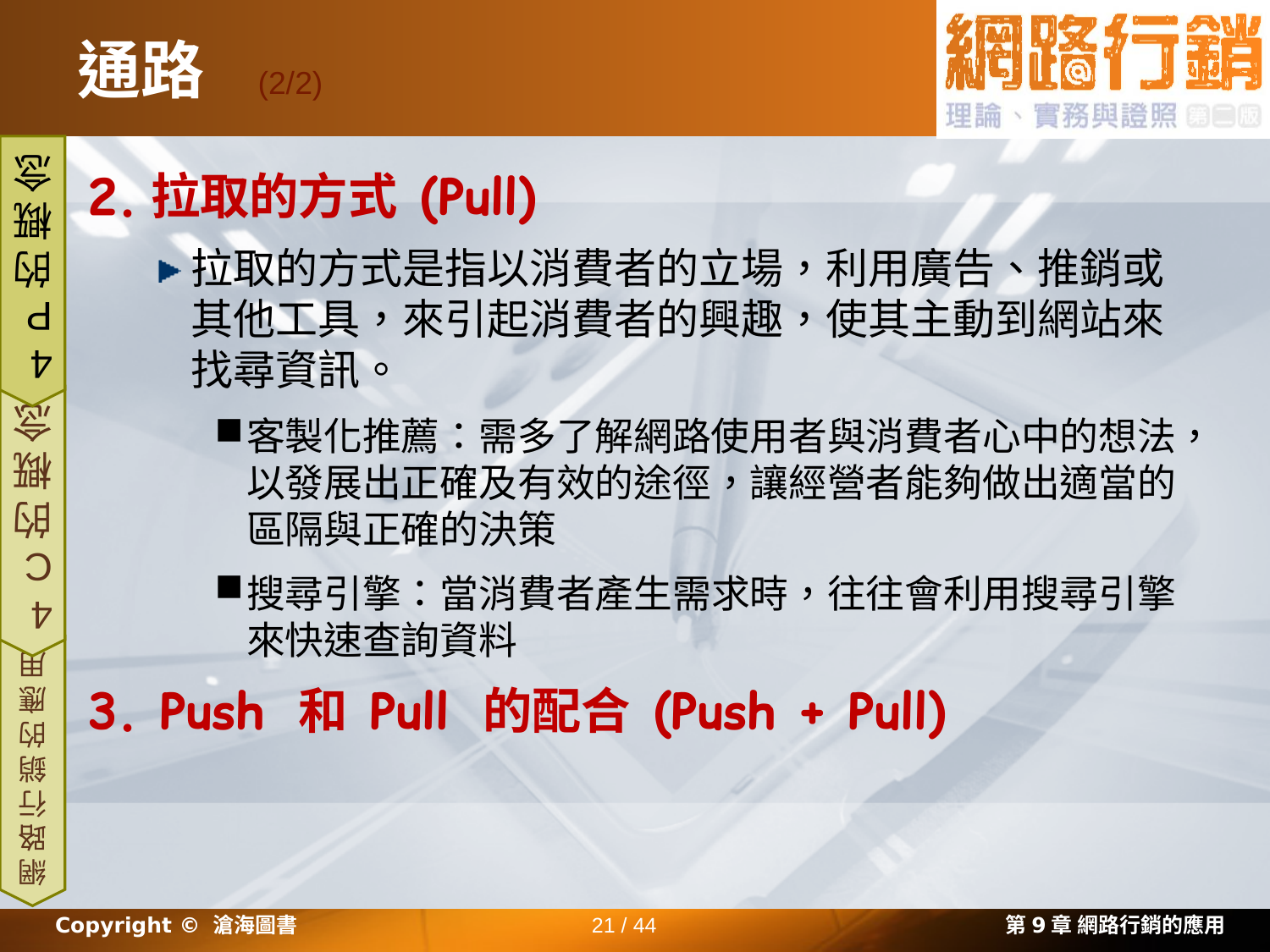

# 通路
(2/2)
2.拉取的方式 (Pull)
拉取的方式是指以消費者的立場，利用廣告、推銷或其他工具，來引起消費者的興趣，使其主動到網站來找尋資訊。
客製化推薦：需多了解網路使用者與消費者心中的想法，以發展出正確及有效的途徑，讓經營者能夠做出適當的區隔與正確的決策
搜尋引擎：當消費者產生需求時，往往會利用搜尋引擎來快速查詢資料
3. Push 和 Pull 的配合 (Push + Pull)

4P 的概念
4C 的概念
網路行銷的應用
Copyright © 滄海圖書
21 / 44
第9章 網路行銷的應用